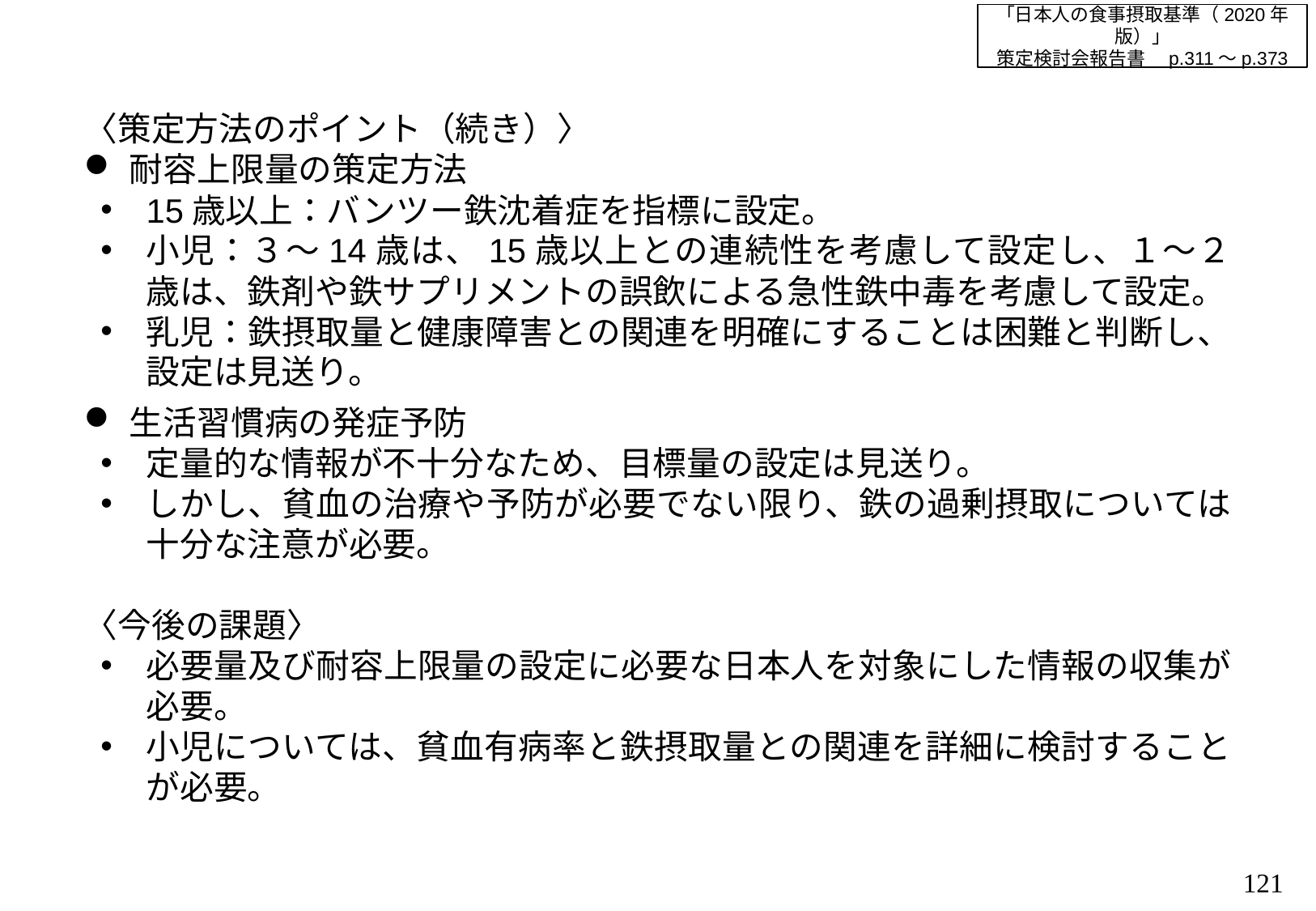

「日本人の食事摂取基準（2020年版）」
策定検討会報告書　p.311～p.373
〈策定方法のポイント（続き）〉
耐容上限量の策定方法
15歳以上：バンツー鉄沈着症を指標に設定。
小児：３～14歳は、15歳以上との連続性を考慮して設定し、１～２歳は、鉄剤や鉄サプリメントの誤飲による急性鉄中毒を考慮して設定。
乳児：鉄摂取量と健康障害との関連を明確にすることは困難と判断し、設定は見送り。
生活習慣病の発症予防
定量的な情報が不十分なため、目標量の設定は見送り。
しかし、貧血の治療や予防が必要でない限り、鉄の過剰摂取については十分な注意が必要。

〈今後の課題〉
必要量及び耐容上限量の設定に必要な日本人を対象にした情報の収集が必要。
小児については、貧血有病率と鉄摂取量との関連を詳細に検討することが必要。

121